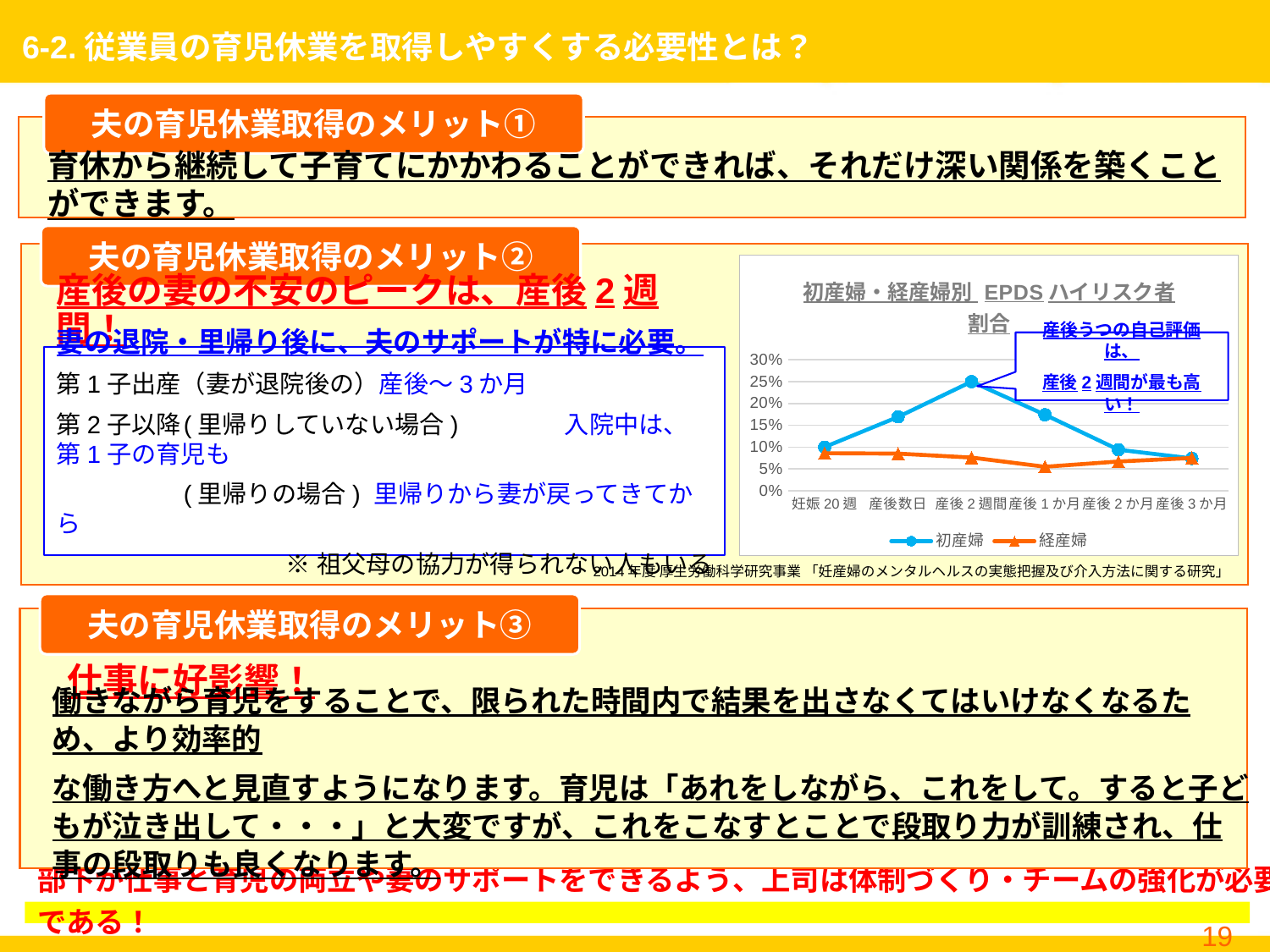

# 6-2.従業員の育児休業を取得しやすくする必要性とは？
夫の育児休業取得のメリット①

育休から継続して子育てにかかわることができれば、それだけ深い関係を築くことができます。
夫の育児休業取得のメリット②

### Chart: 初産婦・経産婦別 EPDSハイリスク者割合

| Category | 初産婦 | 経産婦 |
|---|---|---|
| 妊娠20週 | 0.1 | 0.08600000000000002 |
| 産後数日 | 0.169 | 0.085 |
| 産後2週間 | 0.25 | 0.076 |
| 産後1か月 | 0.17400000000000002 | 0.05500000000000001 |
| 産後2か月 | 0.09400000000000001 | 0.067 |
| 産後3か月 | 0.074 | 0.07500000000000001 |
産後の妻の不安のピークは、産後2週間！
産後うつの自己評価は、
産後2週間が最も高い！
妻の退院・里帰り後に、夫のサポートが特に必要。
第1子出産（妻が退院後の）産後～3か月
第2子以降	(里帰りしていない場合) 	入院中は、第1子の育児も
	(里帰りの場合) 里帰りから妻が戻ってきてから
	※祖父母の協力が得られない人もいる
2014年度 厚生労働科学研究事業 「妊産婦のメンタルヘルスの実態把握及び介入方法に関する研究」
夫の育児休業取得のメリット③

仕事に好影響！
働きながら育児をすることで、限られた時間内で結果を出さなくてはいけなくなるため、より効率的
な働き方へと見直すようになります。育児は「あれをしながら、これをして。すると子どもが泣き出して・・・」と大変ですが、これをこなすとことで段取り力が訓練され、仕事の段取りも良くなります。

部下が仕事と育児の両立や妻のサポートをできるよう、上司は体制づくり・チームの強化が必要である！

19